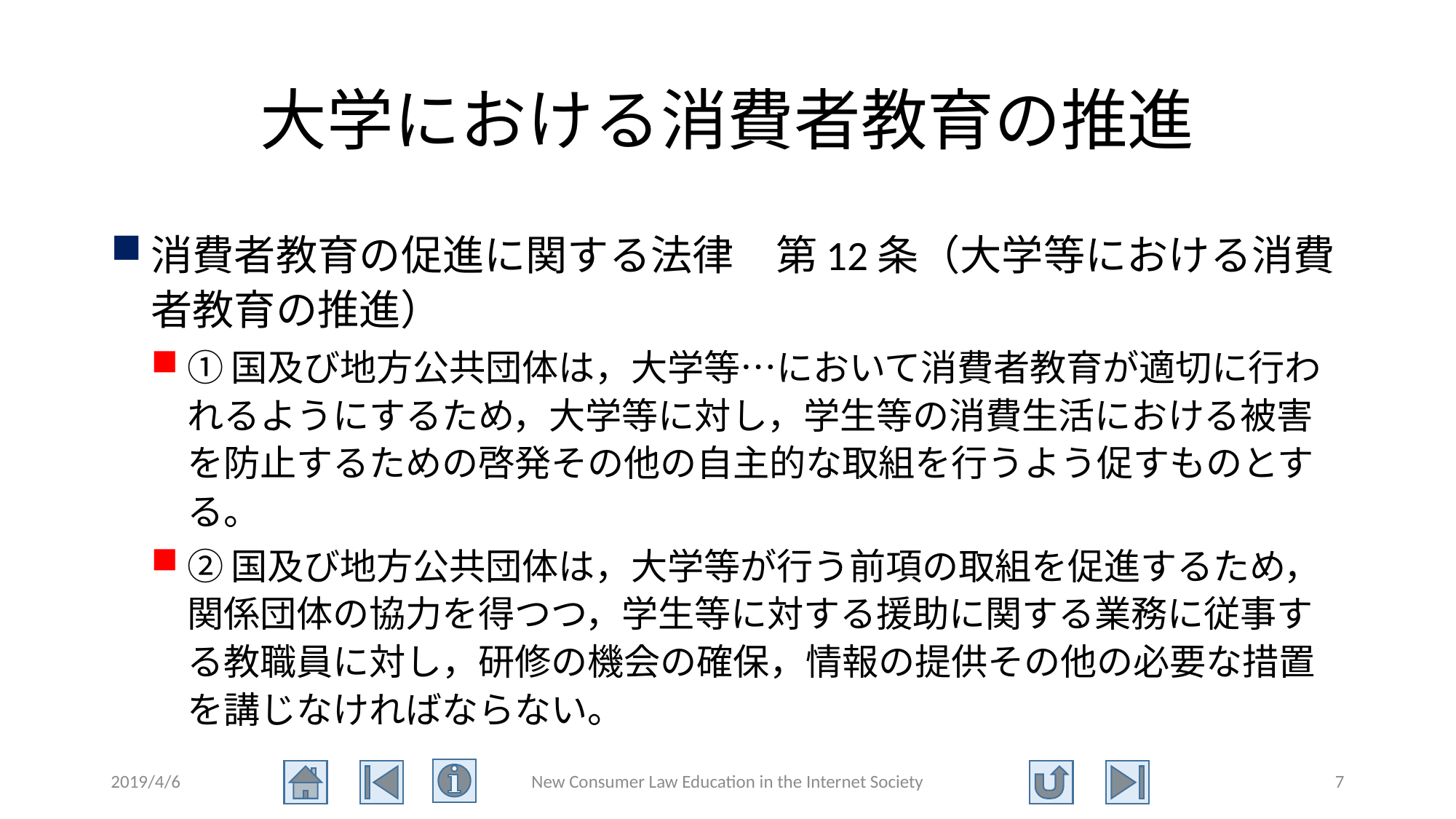

# 大学における消費者教育の推進
消費者教育の促進に関する法律　第12条（大学等における消費者教育の推進）
①国及び地方公共団体は，大学等…において消費者教育が適切に行われるようにするため，大学等に対し，学生等の消費生活における被害を防止するための啓発その他の自主的な取組を行うよう促すものとする。
②国及び地方公共団体は，大学等が行う前項の取組を促進するため，関係団体の協力を得つつ，学生等に対する援助に関する業務に従事する教職員に対し，研修の機会の確保，情報の提供その他の必要な措置を講じなければならない。
2019/4/6
New Consumer Law Education in the Internet Society
7